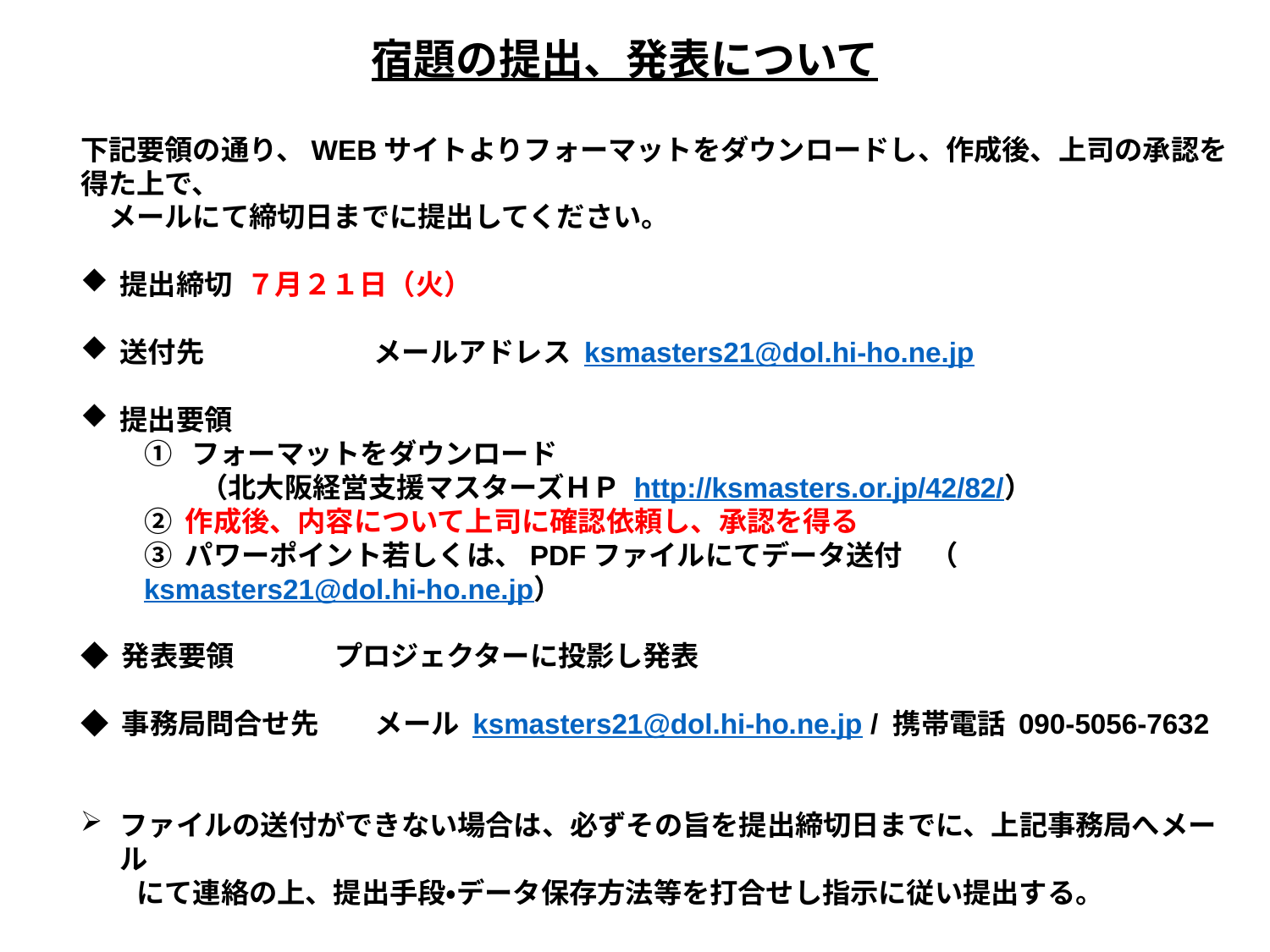

宿題の提出、発表について
下記要領の通り、WEBサイトよりフォーマットをダウンロードし、作成後、上司の承認を得た上で、
　メールにて締切日までに提出してください。

提出締切	７月２１日（火）

送付先	　　	メールアドレス ksmasters21@dol.hi-ho.ne.jp

提出要領
フォーマットをダウンロード
　　（北大阪経営支援マスターズＨＰ http://ksmasters.or.jp/42/82/）
② 作成後、内容について上司に確認依頼し、承認を得る
③ パワーポイント若しくは、PDFファイルにてデータ送付　（ksmasters21@dol.hi-ho.ne.jp）

◆ 発表要領	プロジェクターに投影し発表

◆ 事務局問合せ先　　メール ksmasters21@dol.hi-ho.ne.jp / 携帯電話 090-5056-7632

ファイルの送付ができない場合は、必ずその旨を提出締切日までに、上記事務局へメール
　　にて連絡の上、提出手段・データ保存方法等を打合せし指示に従い提出する。